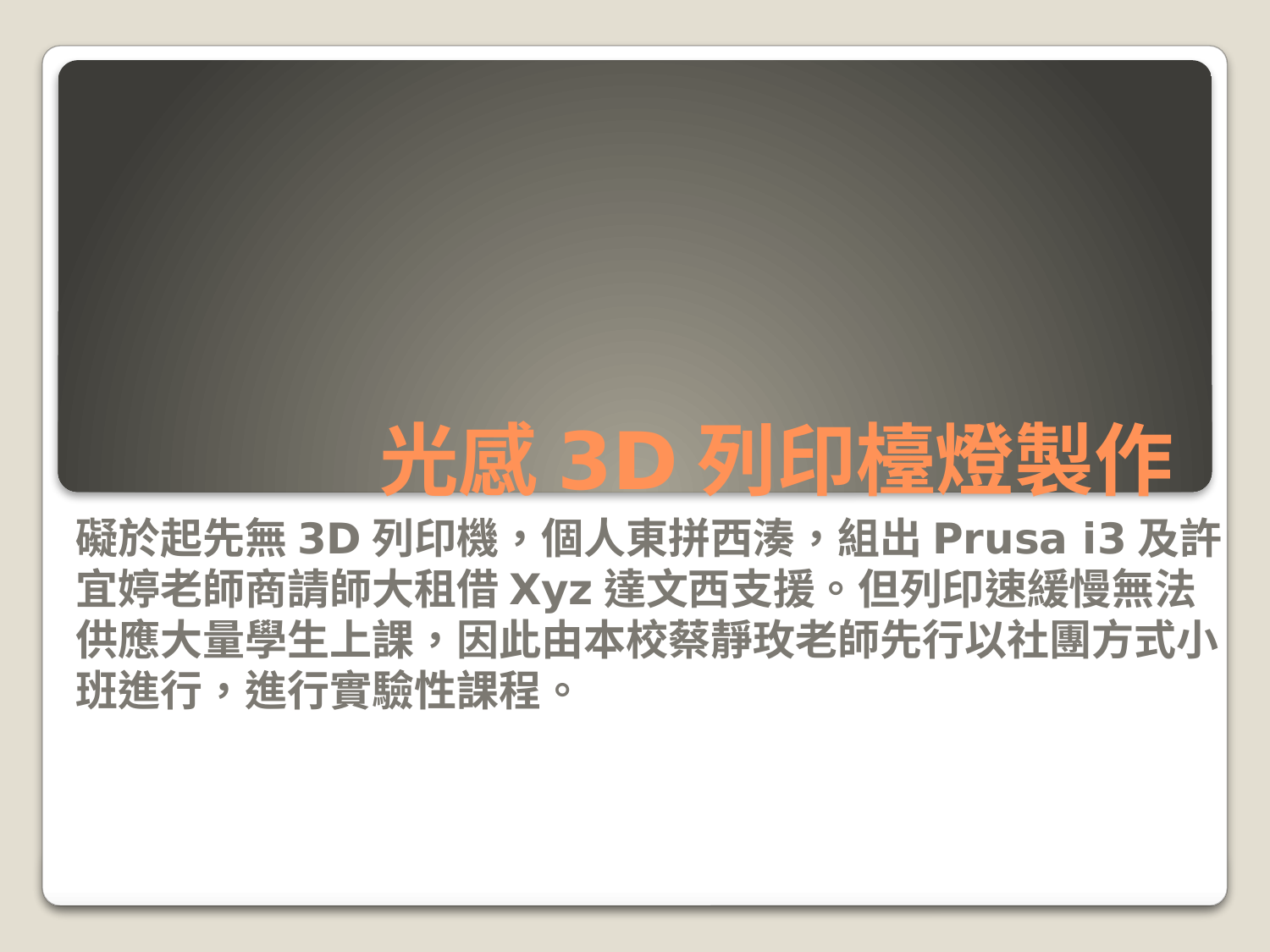

# 光感3D列印檯燈製作
礙於起先無3D列印機，個人東拼西湊，組出Prusa i3及許宜婷老師商請師大租借Xyz達文西支援。但列印速緩慢無法供應大量學生上課，因此由本校蔡靜玫老師先行以社團方式小班進行，進行實驗性課程。